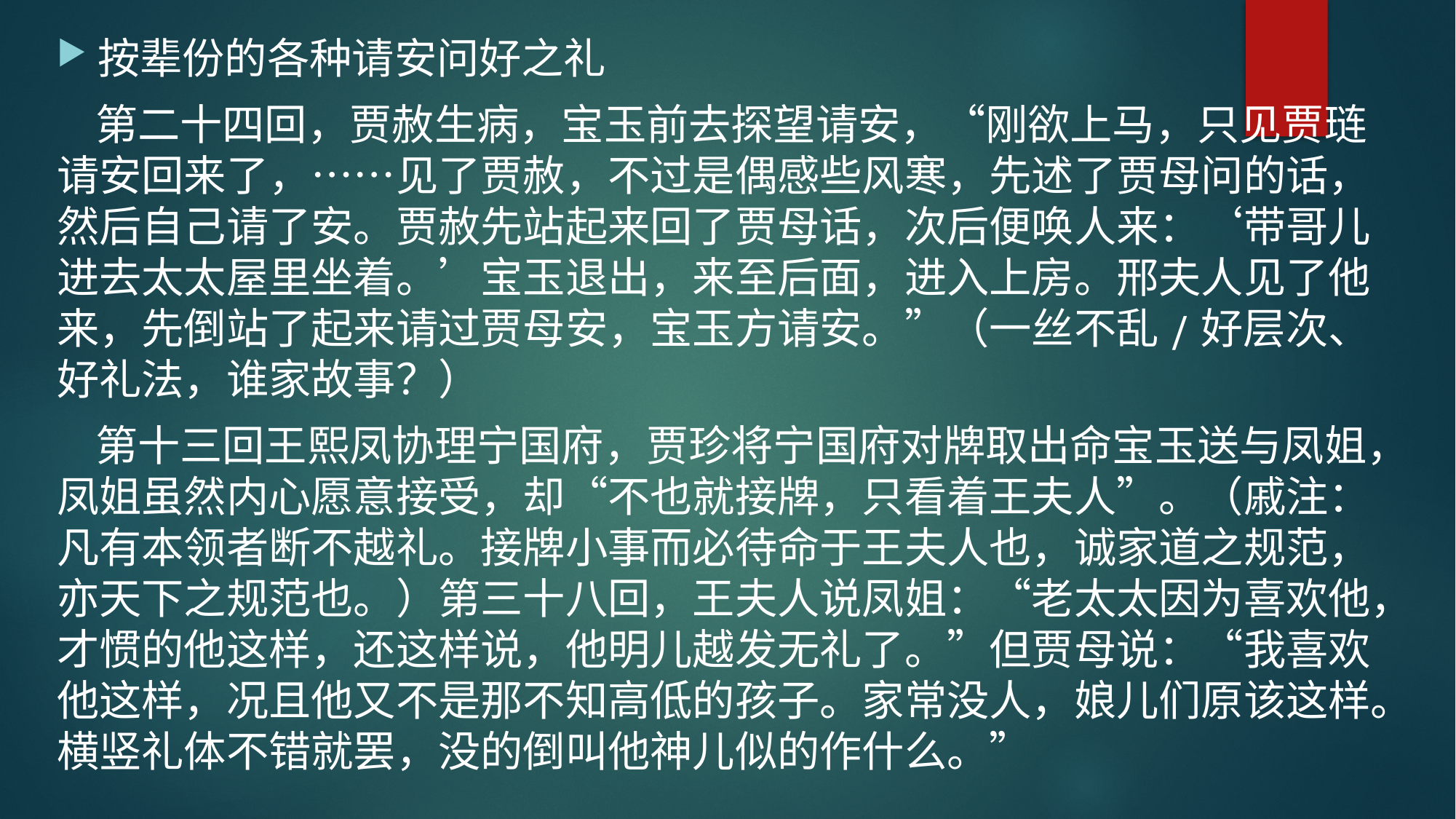

按辈份的各种请安问好之礼
   第二十四回，贾赦生病，宝玉前去探望请安，“刚欲上马，只见贾琏请安回来了，……见了贾赦，不过是偶感些风寒，先述了贾母问的话，然后自己请了安。贾赦先站起来回了贾母话，次后便唤人来：‘带哥儿进去太太屋里坐着。’宝玉退出，来至后面，进入上房。邢夫人见了他来，先倒站了起来请过贾母安，宝玉方请安。”（一丝不乱/好层次、好礼法，谁家故事？）
   第十三回王熙凤协理宁国府，贾珍将宁国府对牌取出命宝玉送与凤姐，凤姐虽然内心愿意接受，却“不也就接牌，只看着王夫人”。（戚注：凡有本领者断不越礼。接牌小事而必待命于王夫人也，诚家道之规范，亦天下之规范也。）第三十八回，王夫人说凤姐：“老太太因为喜欢他，才惯的他这样，还这样说，他明儿越发无礼了。”但贾母说：“我喜欢他这样，况且他又不是那不知高低的孩子。家常没人，娘儿们原该这样。横竖礼体不错就罢，没的倒叫他神儿似的作什么。”